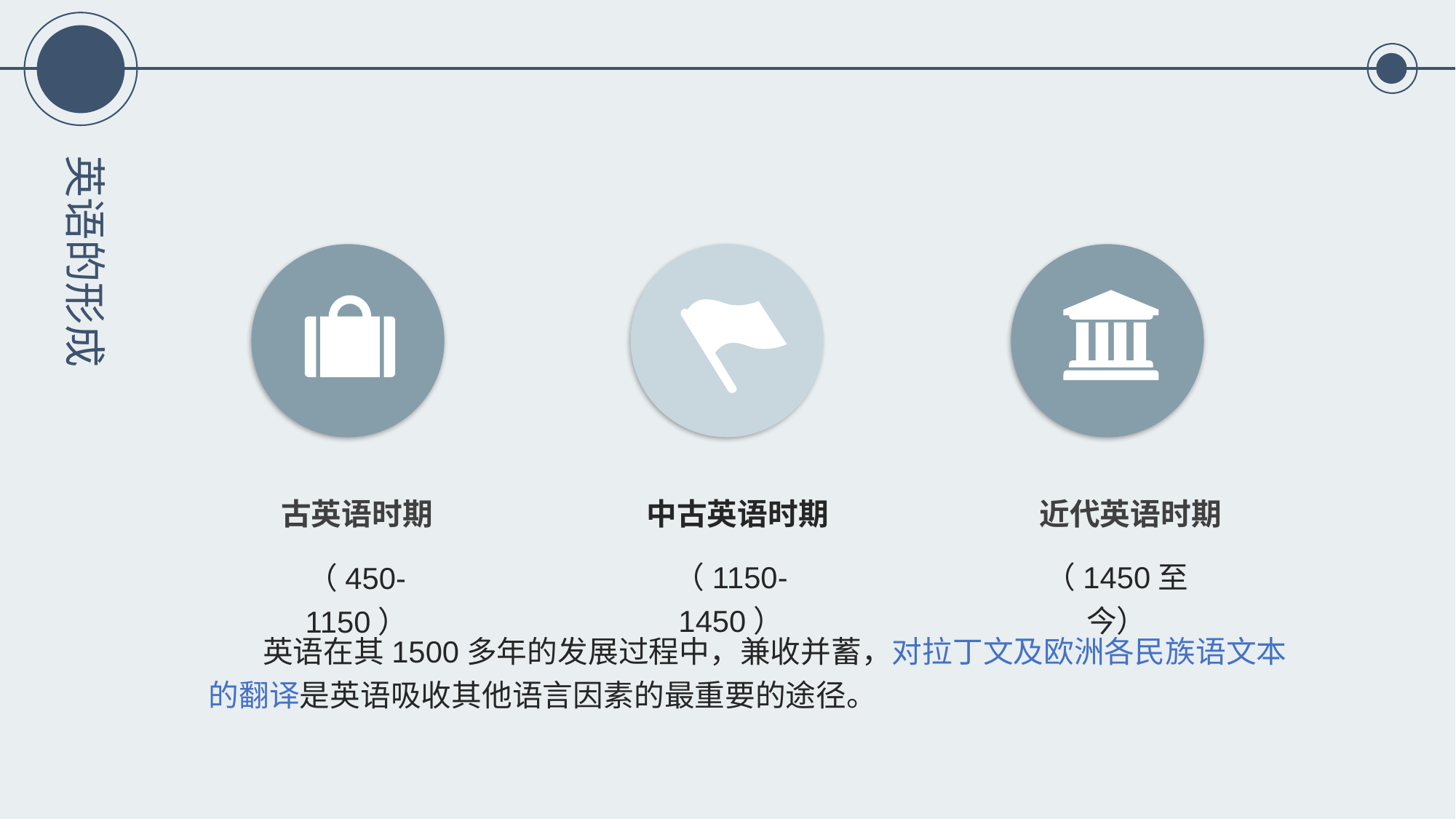

英语的形成

古英语时期
中古英语时期
近代英语时期
（1150-1450）
（1450至今）
（450-1150）
       英语在其1500多年的发展过程中，兼收并蓄，对拉丁文及欧洲各民族语文本的翻译是英语吸收其他语言因素的最重要的途径。